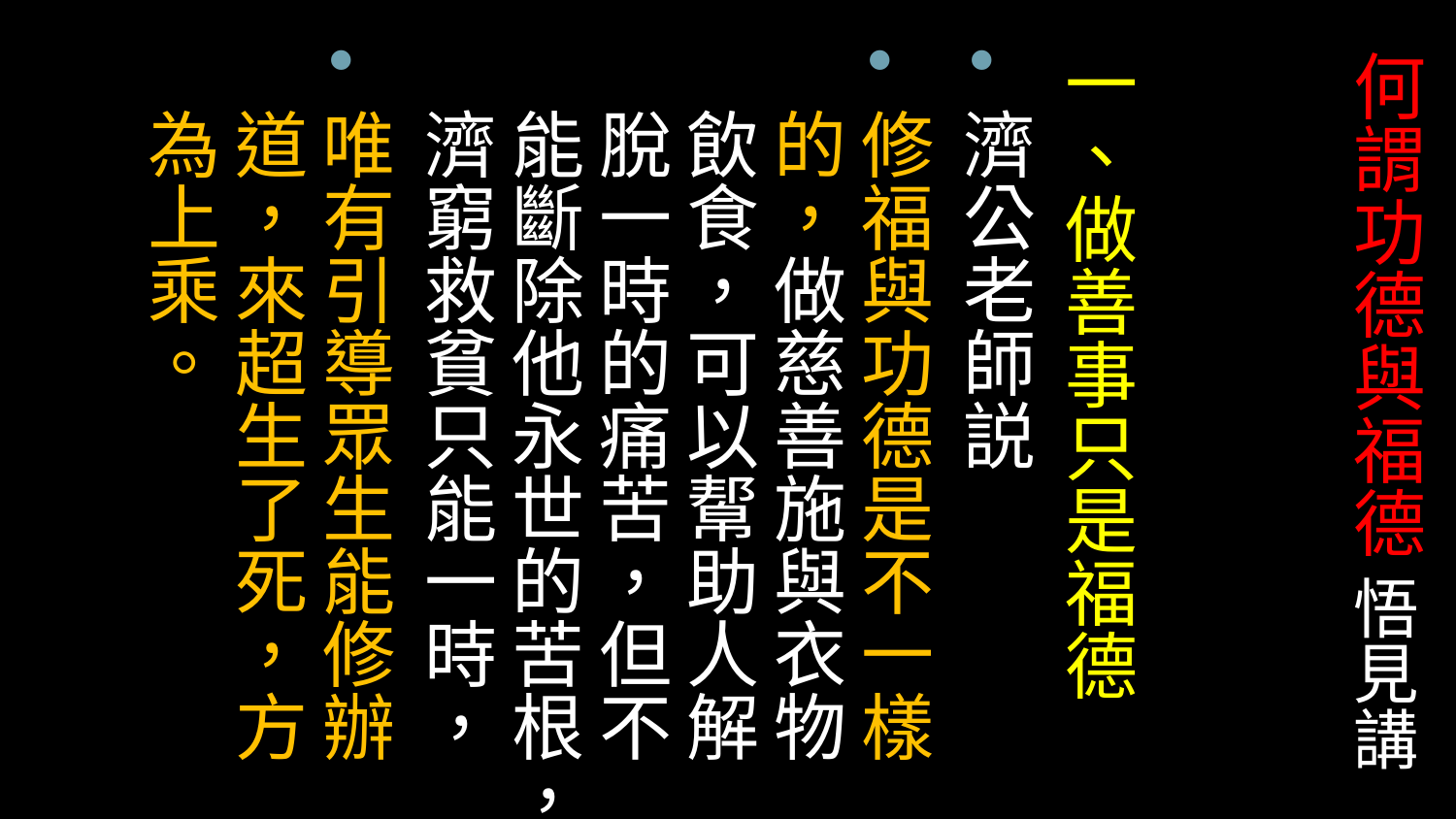

一、做善事只是福德
濟公老師説
修福與功德是不一樣的，做慈善施與衣物飲食，可以幚助人解脫一時的痛苦，但不能斷除他永世的苦根，濟窮救貧只能一時，
唯有引導眾生能修辦道，來超生了死，方為上乘。

# 何謂功德與福德 悟見講